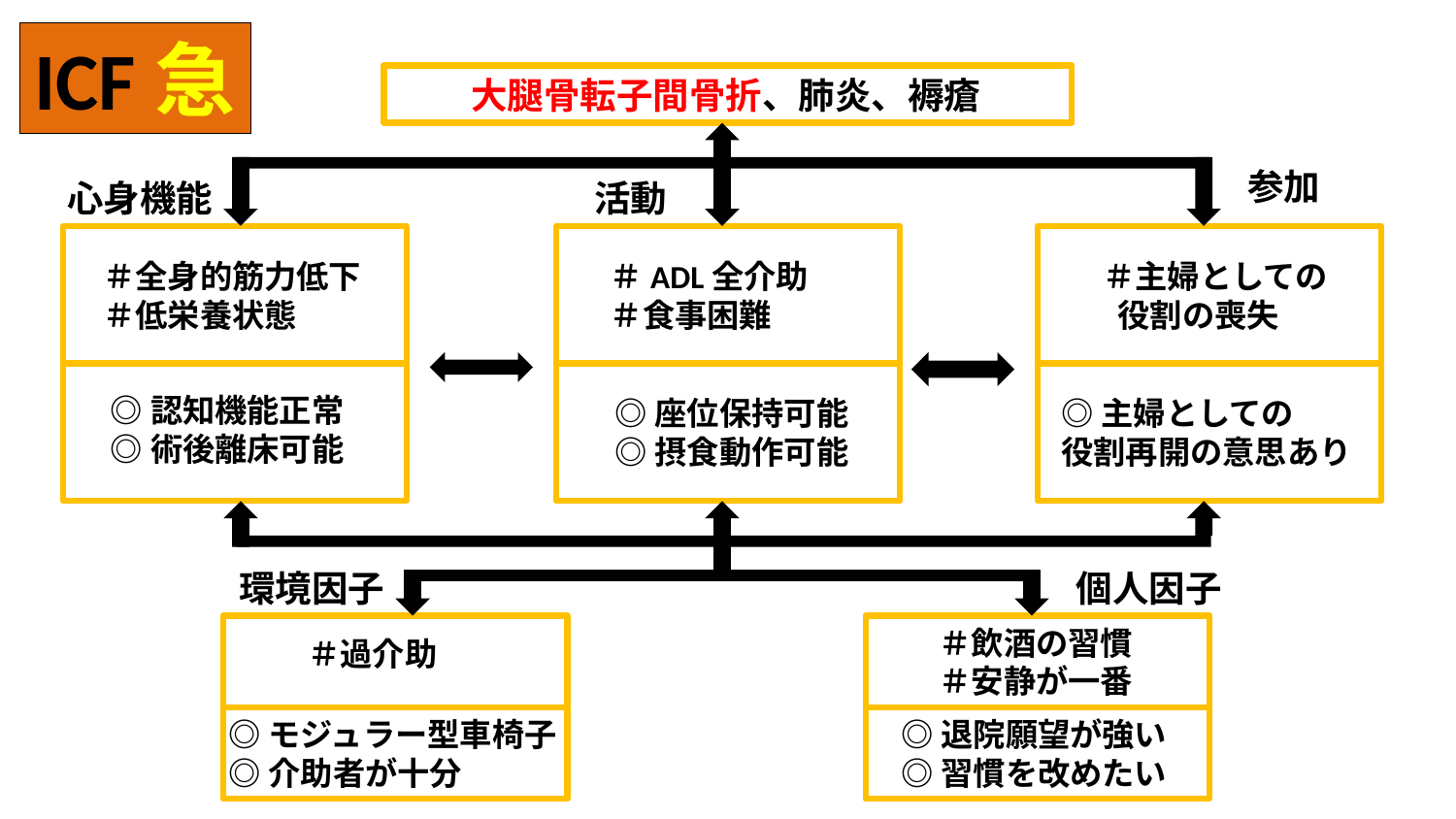

ICF急

大腿骨転子間骨折、肺炎、褥瘡

参加
心身機能
活動

＃全身的筋力低下
＃低栄養状態
＃ADL全介助
＃食事困難
＃主婦としての
 役割の喪失

◎認知機能正常
◎術後離床可能
◎座位保持可能
◎摂食動作可能
◎主婦としての
役割再開の意思あり

環境因子
個人因子

＃飲酒の習慣
＃安静が一番

＃過介助
◎モジュラー型車椅子
◎介助者が十分
◎退院願望が強い
◎習慣を改めたい